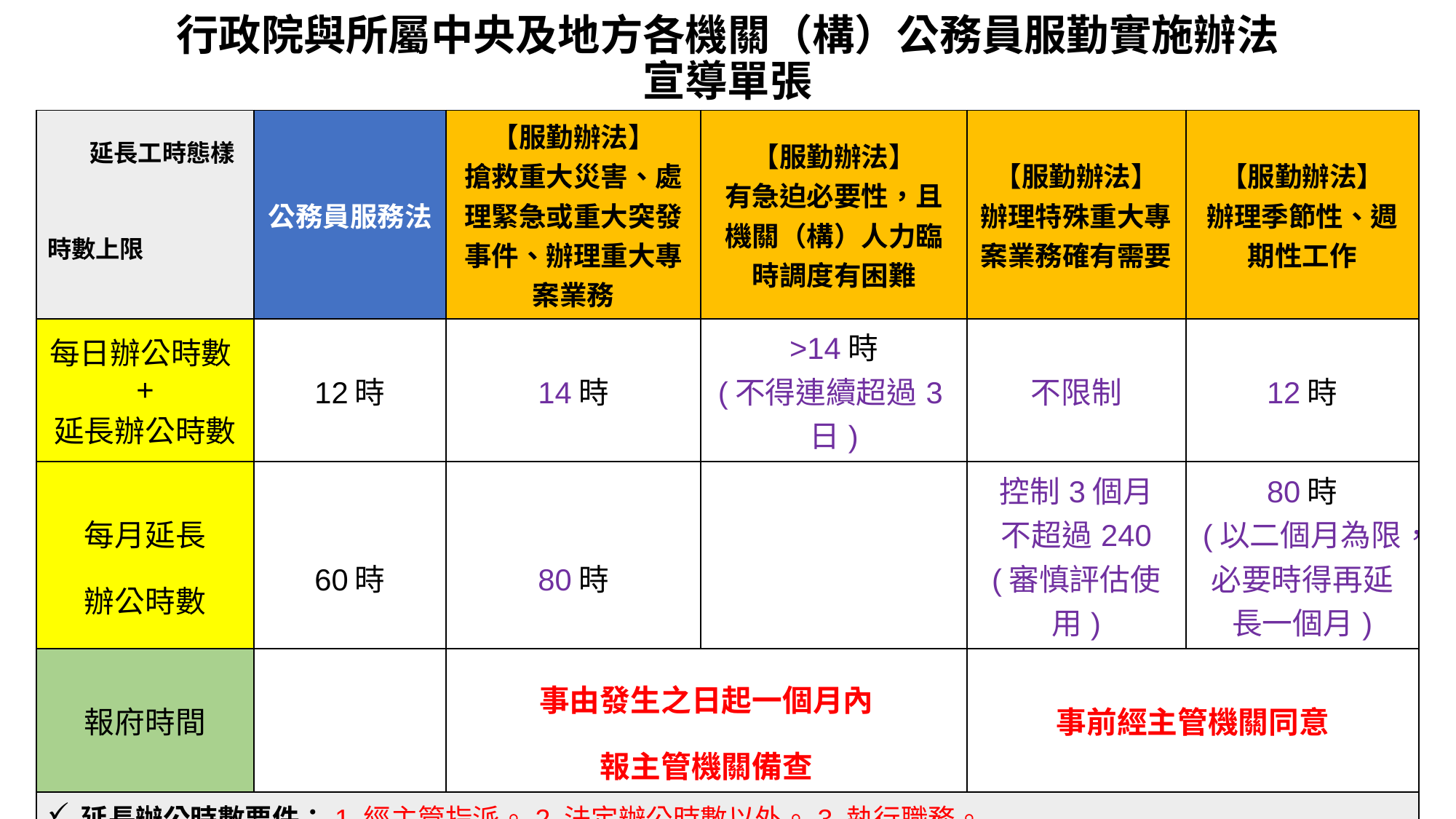

# 行政院與所屬中央及地方各機關（構）公務員服勤實施辦法 宣導單張
| 延長工時態樣 時數上限 | 公務員服務法 | 【服勤辦法】 搶救重大災害、處理緊急或重大突發事件、辦理重大專案業務 | 【服勤辦法】 有急迫必要性，且機關（構）人力臨時調度有困難 | 【服勤辦法】 辦理特殊重大專案業務確有需要 | 【服勤辦法】 辦理季節性、週期性工作 |
| --- | --- | --- | --- | --- | --- |
| 每日辦公時數+ 延長辦公時數 | 12時 | 14時 | >14時 (不得連續超過3日) | 不限制 | 12時 |
| 每月延長 辦公時數 | 60時 | 80時 |  | 控制3個月 不超過240 (審慎評估使用) | 80時 (以二個月為限，必要時得再延長一個月) |
| 報府時間 |  | 事由發生之日起一個月內 報主管機關備查 |  | 事前經主管機關同意 |  |
| 延長辦公時數要件：1.經主管指派。2.法定辦公時數以外。3.執行職務。 加班申請期限：事先申請，遇有緊急狀況不及事先填寫，至遲於加班日起7個工作日內至差勤系統申請。 加班補休期限：加班時數經以補休假為補償方式者，應於補休期限2年內休畢。 |  |  |  |  |  |